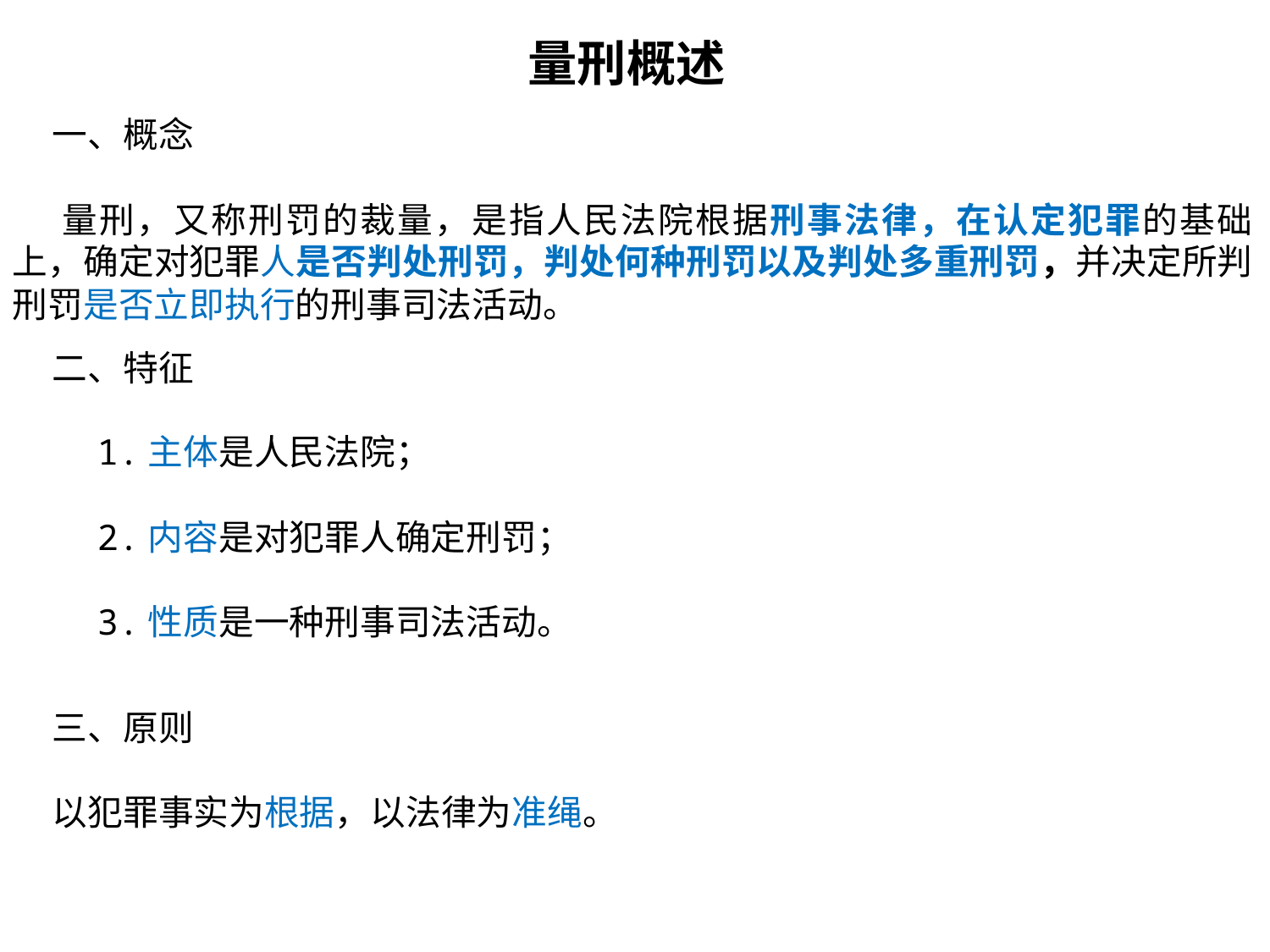

量刑概述

    一、概念

    量刑，又称刑罚的裁量，是指人民法院根据刑事法律，在认定犯罪的基础上，确定对犯罪人是否判处刑罚，判处何种刑罚以及判处多重刑罚，并决定所判刑罚是否立即执行的刑事司法活动。

    二、特征

    1.主体是人民法院；

    2.内容是对犯罪人确定刑罚；

    3.性质是一种刑事司法活动。

    三、原则

    以犯罪事实为根据，以法律为准绳。